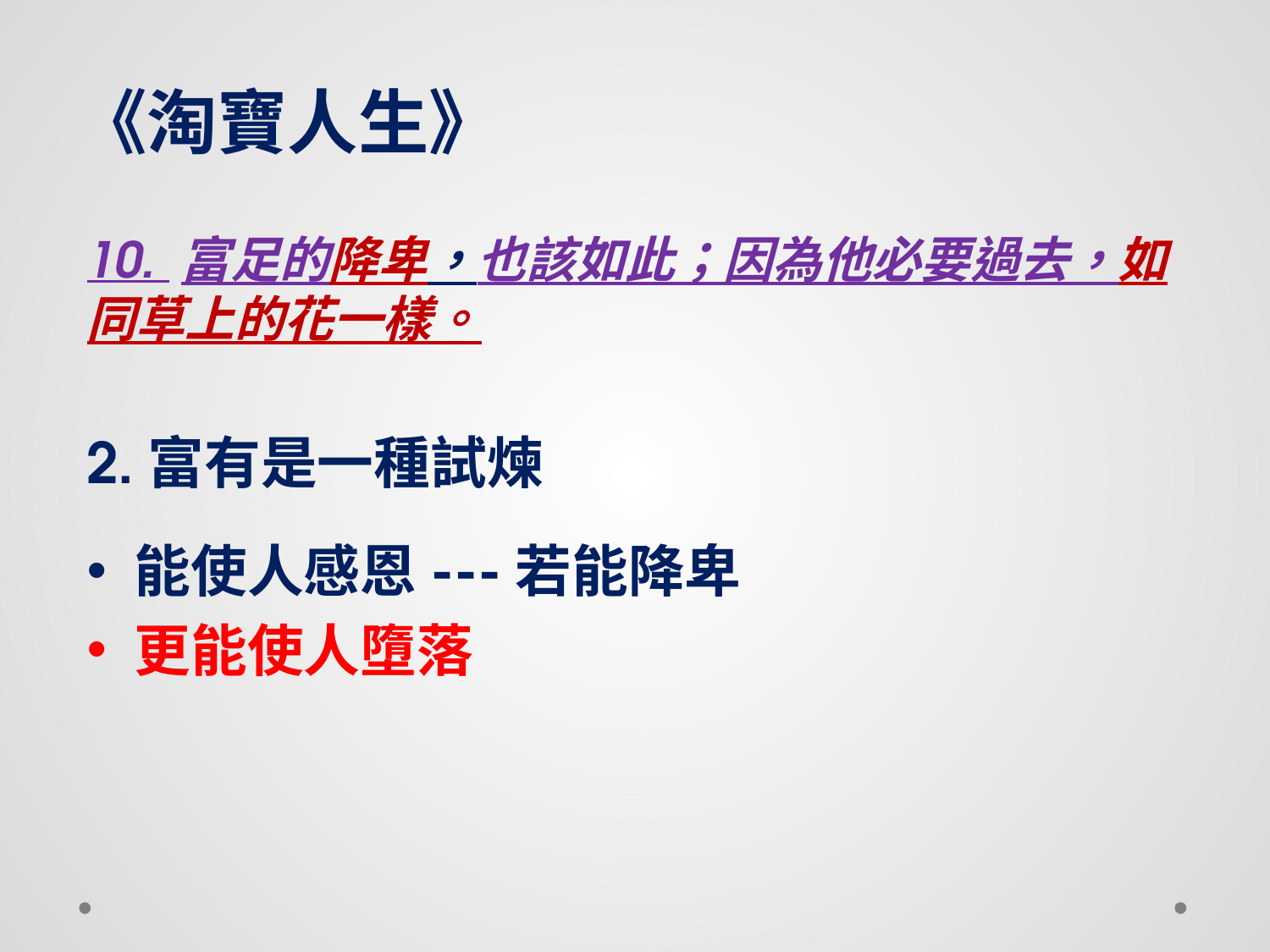

# 《淘寶人生》
10. 富足的降卑，也該如此；因為他必要過去，如同草上的花一樣。

2.富有是一種試煉

能使人感恩---若能降卑
更能使人墮落